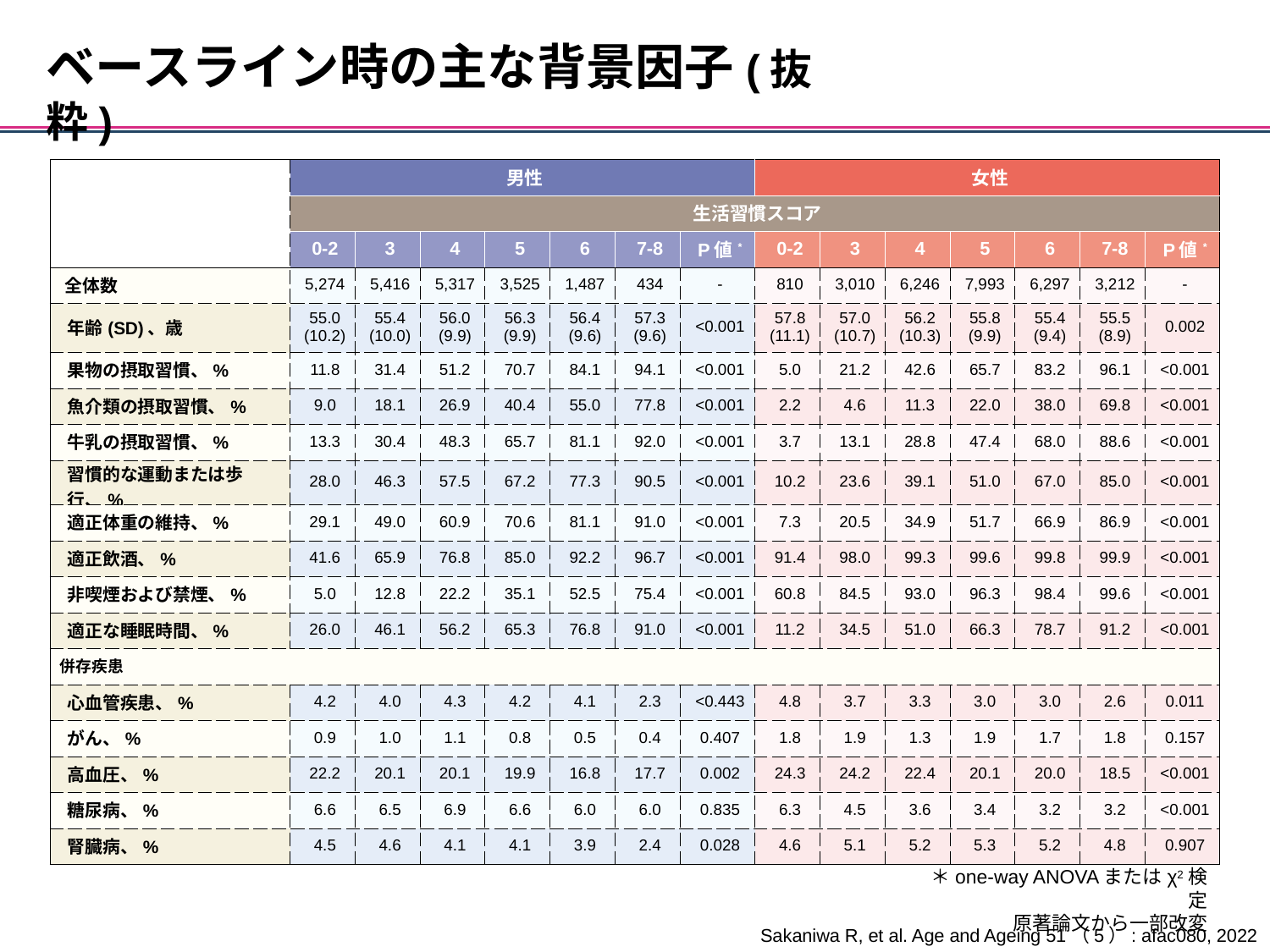

ベースライン時の主な背景因子(抜粋)
|  | 男性 |  |  |  |  |  |  | 女性 |  |  |  |  |  |  |
| --- | --- | --- | --- | --- | --- | --- | --- | --- | --- | --- | --- | --- | --- | --- |
|  | 生活習慣スコア |  |  |  |  |  |  |  |  |  |  |  |  |  |
|  | 0-2 | 3 | 4 | 5 | 6 | 7-8 | P値\* | 0-2 | 3 | 4 | 5 | 6 | 7-8 | P値\* |
| 全体数 | 5,274 | 5,416 | 5,317 | 3,525 | 1,487 | 434 | - | 810 | 3,010 | 6,246 | 7,993 | 6,297 | 3,212 | - |
| 年齢(SD)、歳 | 55.0 (10.2) | 55.4 (10.0) | 56.0 (9.9) | 56.3 (9.9) | 56.4 (9.6) | 57.3 (9.6) | <0.001 | 57.8 (11.1) | 57.0 (10.7) | 56.2 (10.3) | 55.8 (9.9) | 55.4 (9.4) | 55.5 (8.9) | 0.002 |
| 果物の摂取習慣、% | 11.8 | 31.4 | 51.2 | 70.7 | 84.1 | 94.1 | <0.001 | 5.0 | 21.2 | 42.6 | 65.7 | 83.2 | 96.1 | <0.001 |
| 魚介類の摂取習慣、% | 9.0 | 18.1 | 26.9 | 40.4 | 55.0 | 77.8 | <0.001 | 2.2 | 4.6 | 11.3 | 22.0 | 38.0 | 69.8 | <0.001 |
| 牛乳の摂取習慣、% | 13.3 | 30.4 | 48.3 | 65.7 | 81.1 | 92.0 | <0.001 | 3.7 | 13.1 | 28.8 | 47.4 | 68.0 | 88.6 | <0.001 |
| 習慣的な運動または歩行、% | 28.0 | 46.3 | 57.5 | 67.2 | 77.3 | 90.5 | <0.001 | 10.2 | 23.6 | 39.1 | 51.0 | 67.0 | 85.0 | <0.001 |
| 適正体重の維持、% | 29.1 | 49.0 | 60.9 | 70.6 | 81.1 | 91.0 | <0.001 | 7.3 | 20.5 | 34.9 | 51.7 | 66.9 | 86.9 | <0.001 |
| 適正飲酒、% | 41.6 | 65.9 | 76.8 | 85.0 | 92.2 | 96.7 | <0.001 | 91.4 | 98.0 | 99.3 | 99.6 | 99.8 | 99.9 | <0.001 |
| 非喫煙および禁煙、% | 5.0 | 12.8 | 22.2 | 35.1 | 52.5 | 75.4 | <0.001 | 60.8 | 84.5 | 93.0 | 96.3 | 98.4 | 99.6 | <0.001 |
| 適正な睡眠時間、% | 26.0 | 46.1 | 56.2 | 65.3 | 76.8 | 91.0 | <0.001 | 11.2 | 34.5 | 51.0 | 66.3 | 78.7 | 91.2 | <0.001 |
| 併存疾患 |  |  |  |  |  |  |  |  |  |  |  |  |  |  |
| 心血管疾患、% | 4.2 | 4.0 | 4.3 | 4.2 | 4.1 | 2.3 | <0.443 | 4.8 | 3.7 | 3.3 | 3.0 | 3.0 | 2.6 | 0.011 |
| がん、% | 0.9 | 1.0 | 1.1 | 0.8 | 0.5 | 0.4 | 0.407 | 1.8 | 1.9 | 1.3 | 1.9 | 1.7 | 1.8 | 0.157 |
| 高血圧、% | 22.2 | 20.1 | 20.1 | 19.9 | 16.8 | 17.7 | 0.002 | 24.3 | 24.2 | 22.4 | 20.1 | 20.0 | 18.5 | <0.001 |
| 糖尿病、% | 6.6 | 6.5 | 6.9 | 6.6 | 6.0 | 6.0 | 0.835 | 6.3 | 4.5 | 3.6 | 3.4 | 3.2 | 3.2 | <0.001 |
| 腎臓病、% | 4.5 | 4.6 | 4.1 | 4.1 | 3.9 | 2.4 | 0.028 | 4.6 | 5.1 | 5.2 | 5.3 | 5.2 | 4.8 | 0.907 |
＊one-way ANOVAまたはχ2検定
原著論文から一部改変
Sakaniwa R, et al. Age and Ageing 51（5）: afac080, 2022